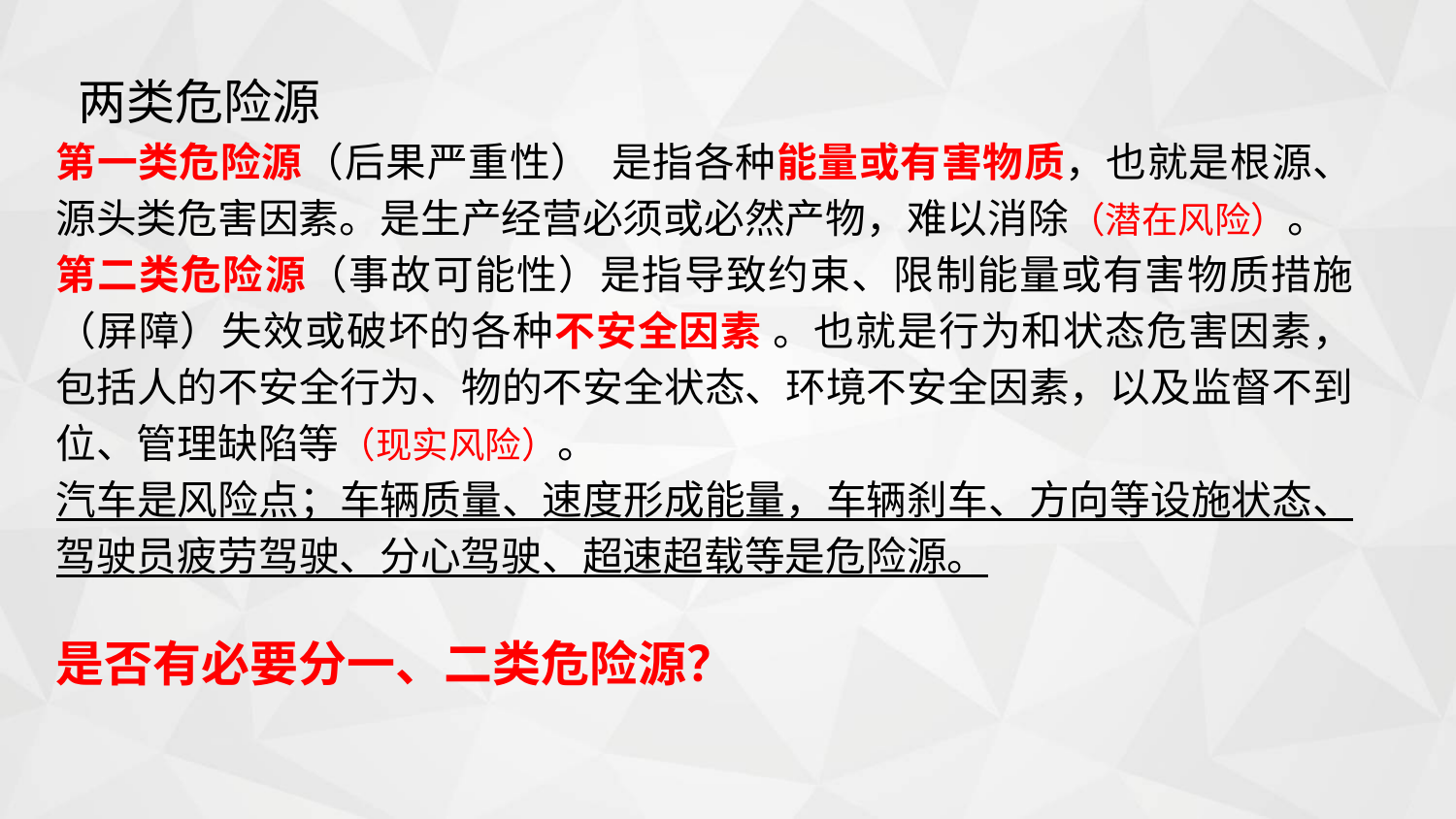

两类危险源
第一类危险源（后果严重性）  是指各种能量或有害物质，也就是根源、源头类危害因素。是生产经营必须或必然产物，难以消除（潜在风险）。
第二类危险源（事故可能性）是指导致约束、限制能量或有害物质措施（屏障）失效或破坏的各种不安全因素 。也就是行为和状态危害因素，包括人的不安全行为、物的不安全状态、环境不安全因素，以及监督不到位、管理缺陷等（现实风险）。
汽车是风险点；车辆质量、速度形成能量，车辆刹车、方向等设施状态、驾驶员疲劳驾驶、分心驾驶、超速超载等是危险源。

是否有必要分一、二类危险源？